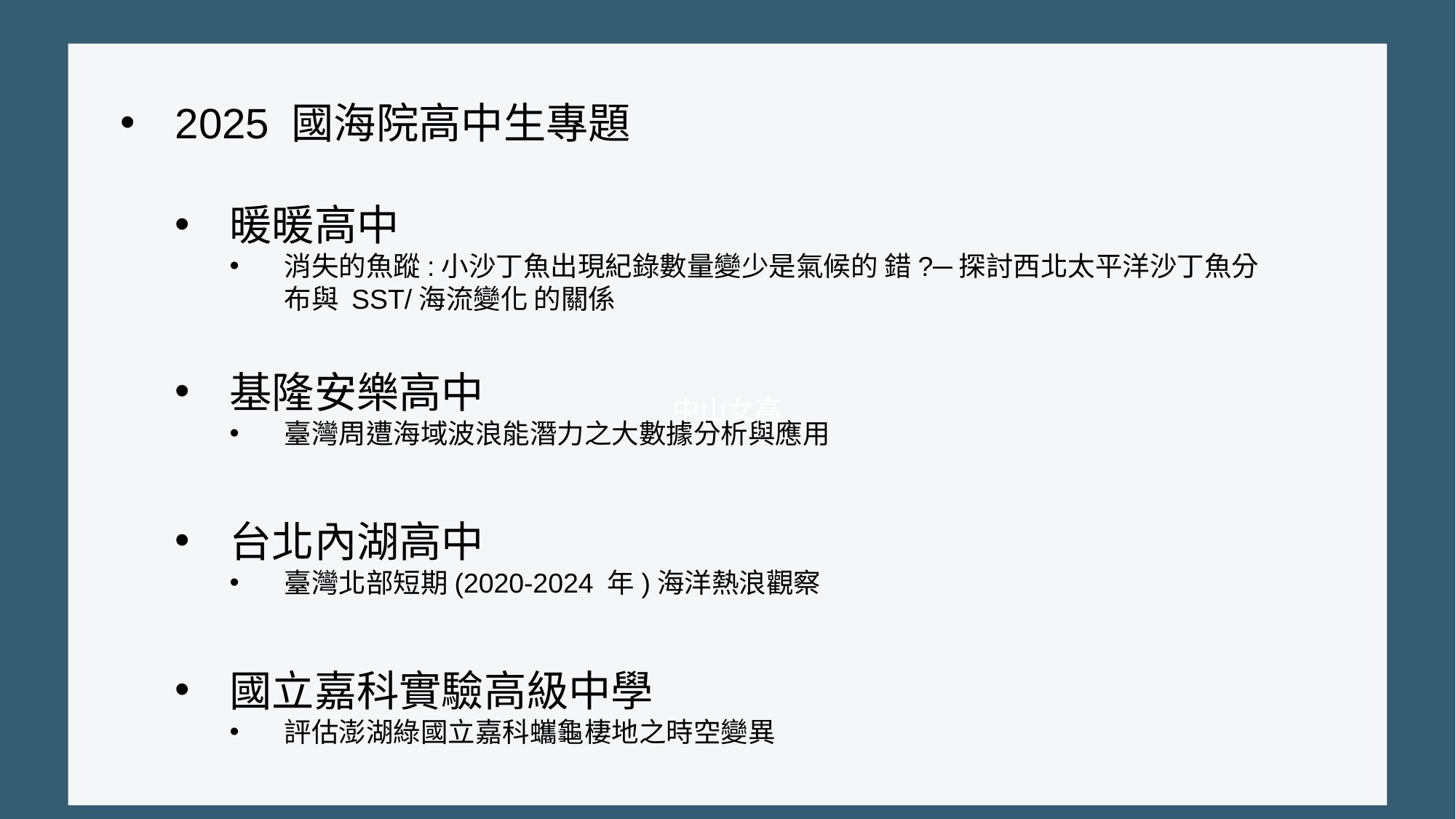

中山女高

#
2025 國海院高中生專題

暖暖高中
消失的魚蹤:小沙丁魚出現紀錄數量變少是氣候的 錯?─探討西北太平洋沙丁魚分布與 SST/海流變化 的關係

基隆安樂高中
臺灣周遭海域波浪能潛力之大數據分析與應用

台北內湖高中
臺灣北部短期(2020-2024 年)海洋熱浪觀察

國立嘉科實驗高級中學
評估澎湖綠國立嘉科蠵龜棲地之時空變異